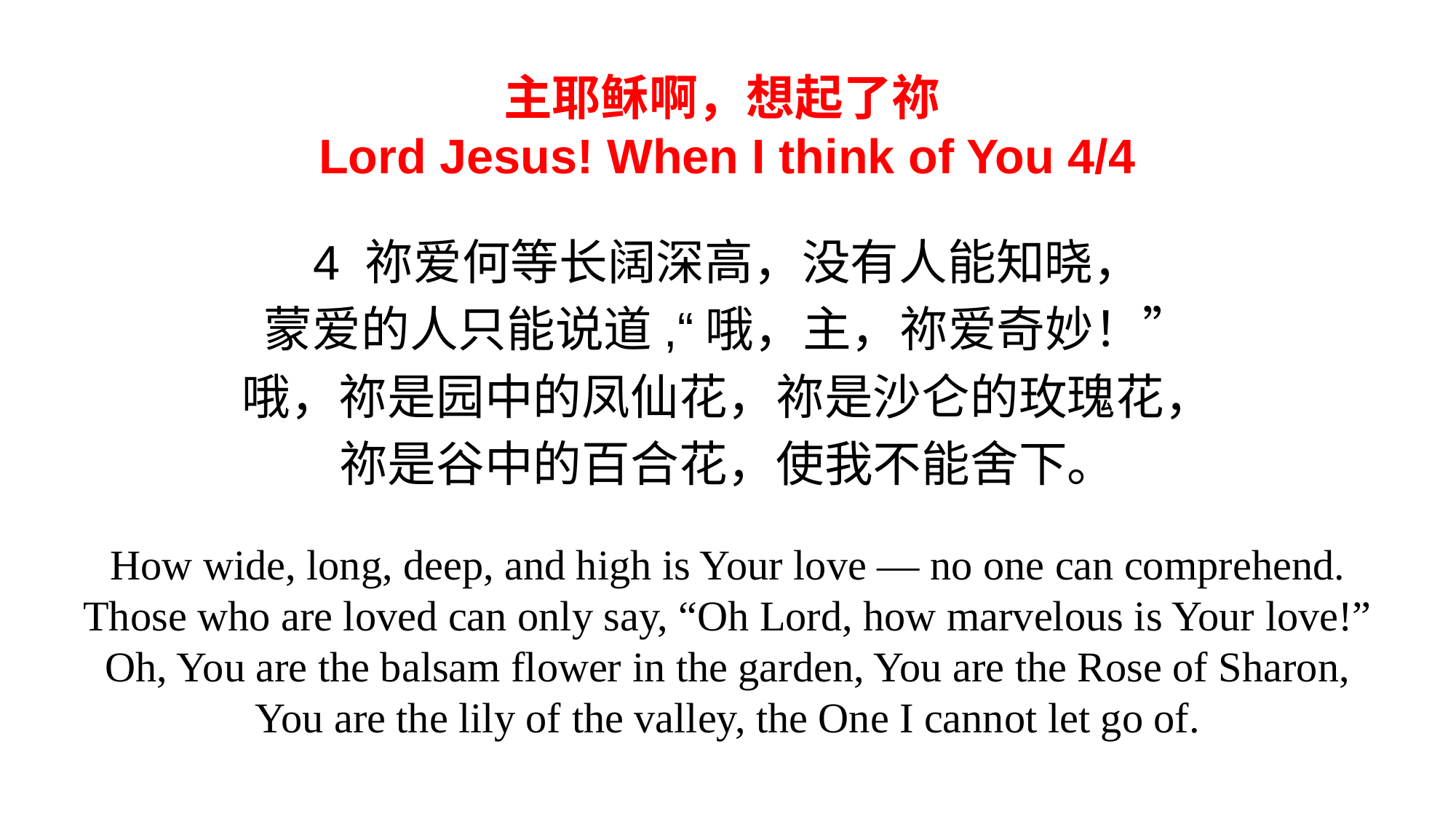

主耶稣啊，想起了祢
Lord Jesus! When I think of You 4/4
4 祢爱何等长阔深高，没有人能知晓，
蒙爱的人只能说道,“哦，主，祢爱奇妙！”
哦，祢是园中的凤仙花，祢是沙仑的玫瑰花，
祢是谷中的百合花，使我不能舍下。

How wide, long, deep, and high is Your love — no one can comprehend.
Those who are loved can only say, “Oh Lord, how marvelous is Your love!”
Oh, You are the balsam flower in the garden, You are the Rose of Sharon,
You are the lily of the valley, the One I cannot let go of.